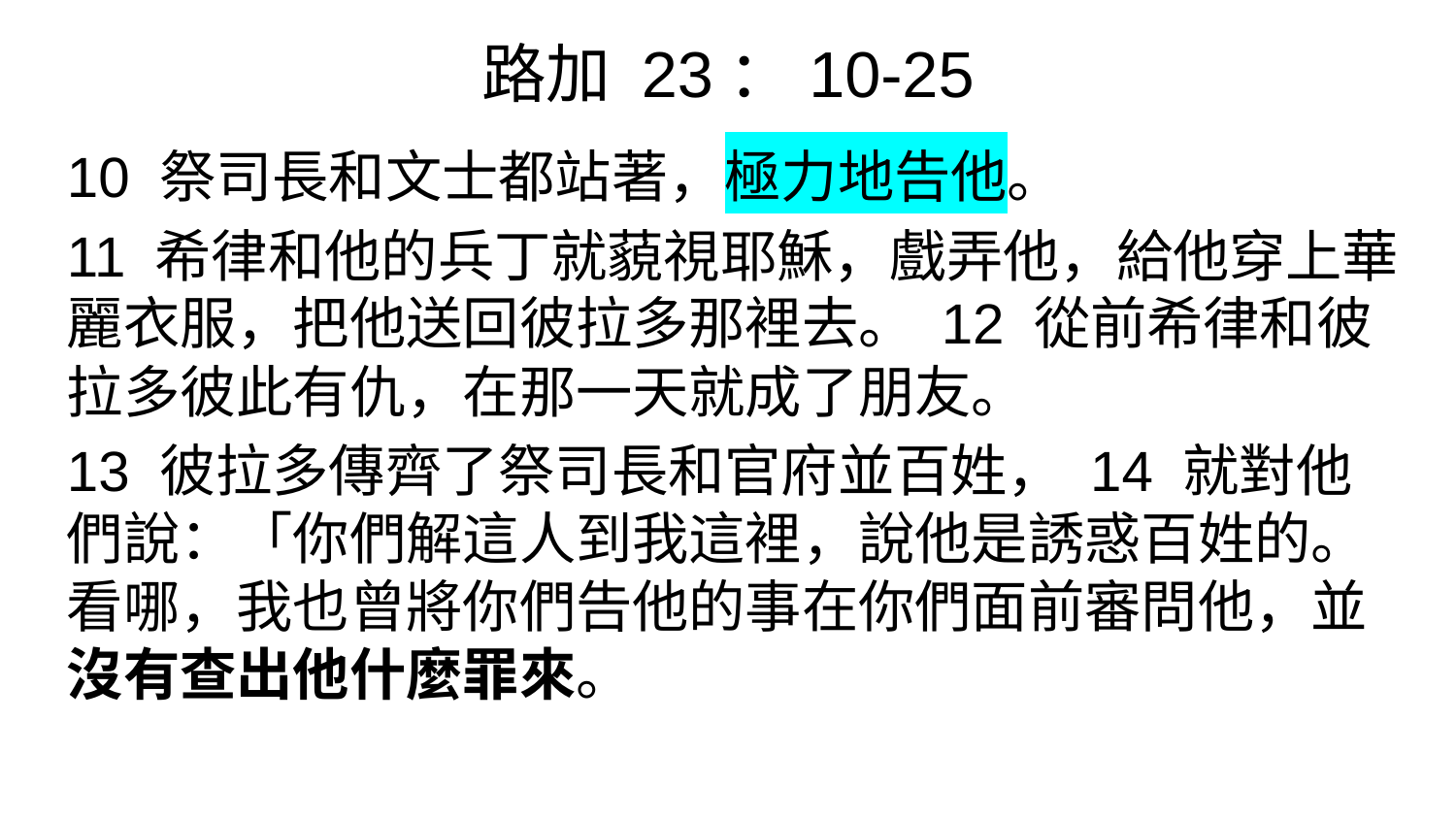

# 路加 23：10-25
10 祭司長和文士都站著，極力地告他。
11 希律和他的兵丁就藐視耶穌，戲弄他，給他穿上華麗衣服，把他送回彼拉多那裡去。 12 從前希律和彼拉多彼此有仇，在那一天就成了朋友。
13 彼拉多傳齊了祭司長和官府並百姓， 14 就對他們說：「你們解這人到我這裡，說他是誘惑百姓的。看哪，我也曾將你們告他的事在你們面前審問他，並沒有查出他什麼罪來。